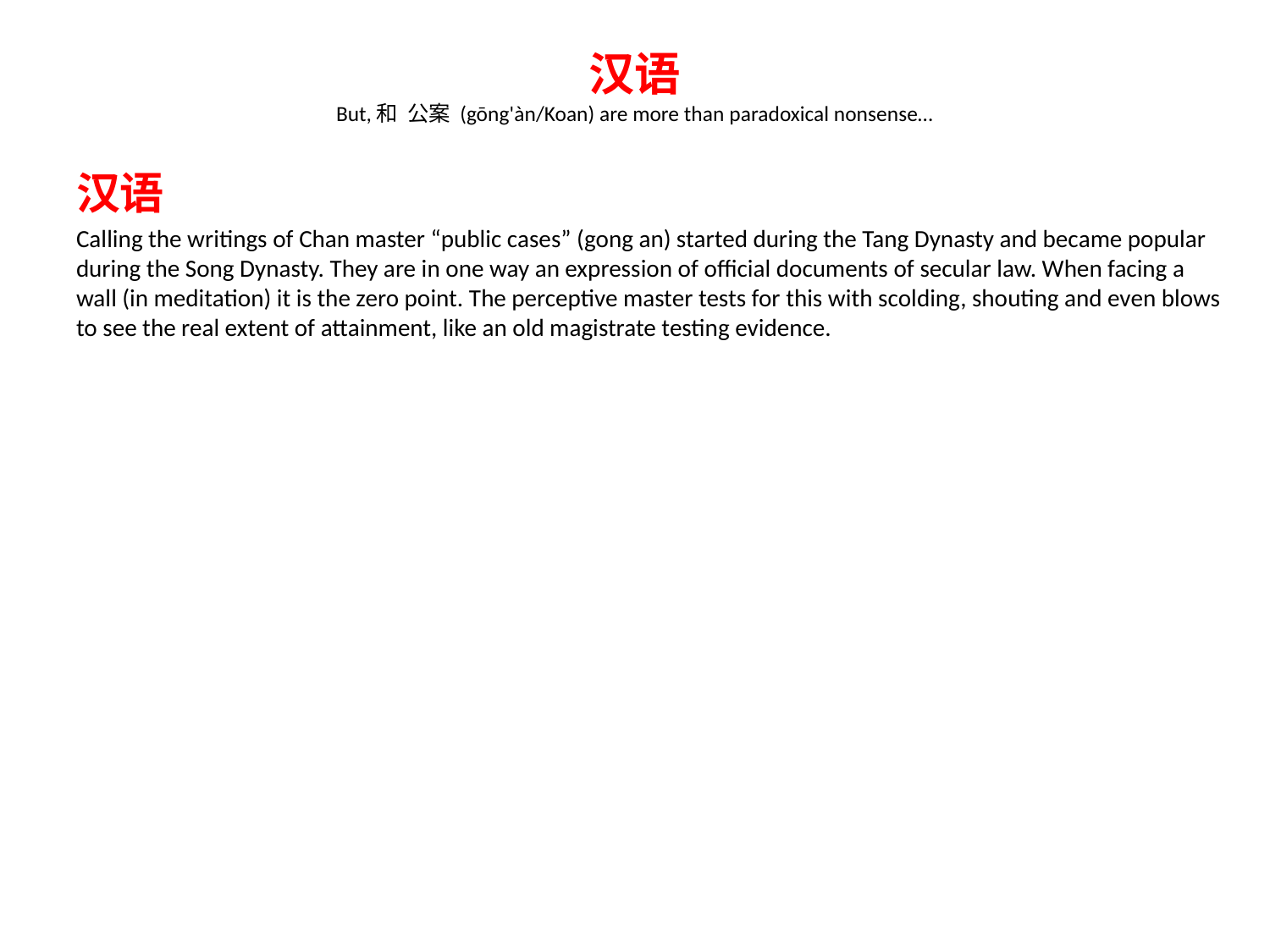

# 汉语 But,和  公案 (gōng'àn/Koan) are more than paradoxical nonsense…
汉语
Calling the writings of Chan master “public cases” (gong an) started during the Tang Dynasty and became popular during the Song Dynasty. They are in one way an expression of official documents of secular law. When facing a wall (in meditation) it is the zero point. The perceptive master tests for this with scolding, shouting and even blows to see the real extent of attainment, like an old magistrate testing evidence.